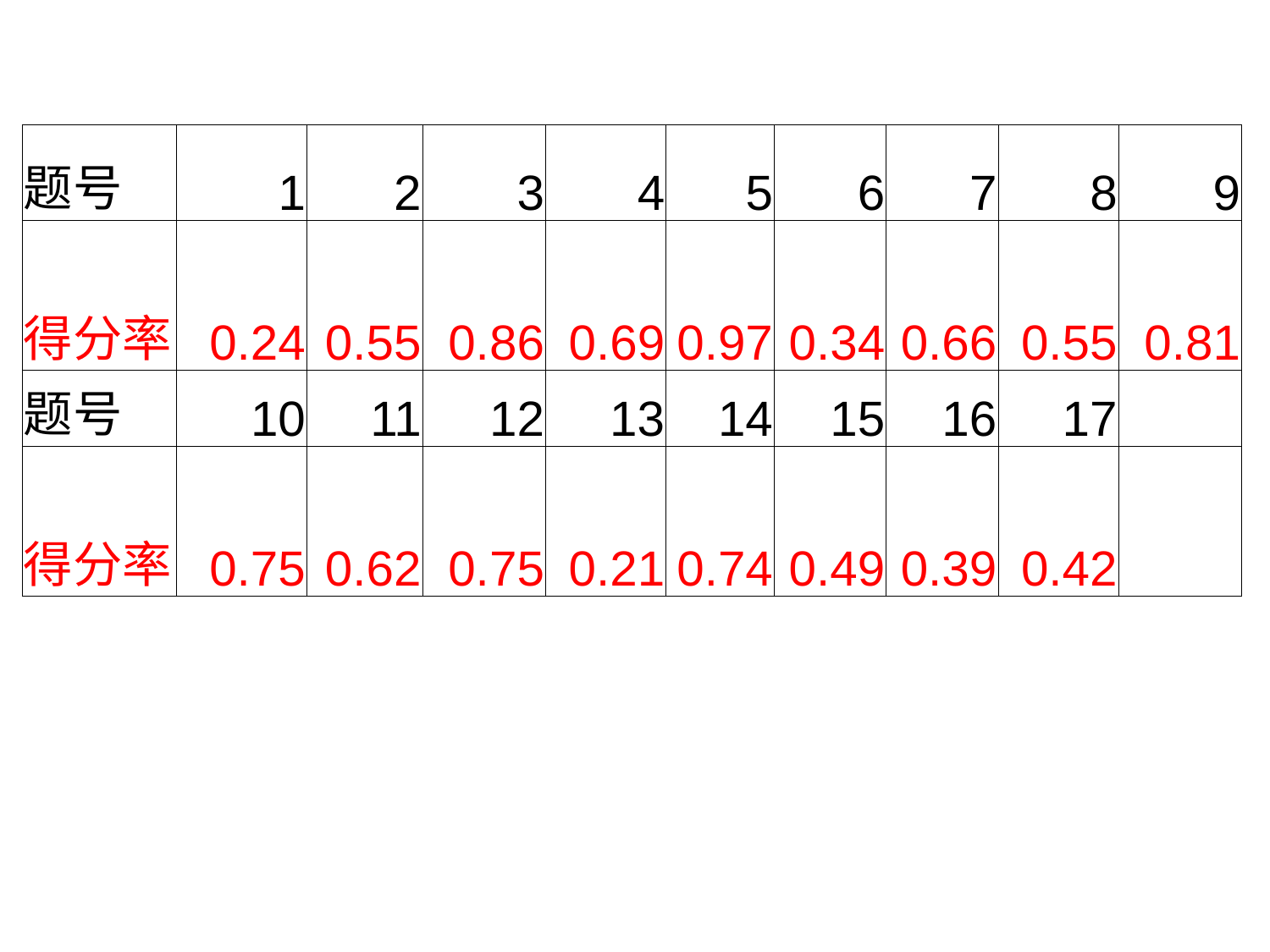

| 题号 | 1 | 2 | 3 | 4 | 5 | 6 | 7 | 8 | 9 |
| --- | --- | --- | --- | --- | --- | --- | --- | --- | --- |
| 得分率 | 0.24 | 0.55 | 0.86 | 0.69 | 0.97 | 0.34 | 0.66 | 0.55 | 0.81 |
| 题号 | 10 | 11 | 12 | 13 | 14 | 15 | 16 | 17 |  |
| 得分率 | 0.75 | 0.62 | 0.75 | 0.21 | 0.74 | 0.49 | 0.39 | 0.42 |  |